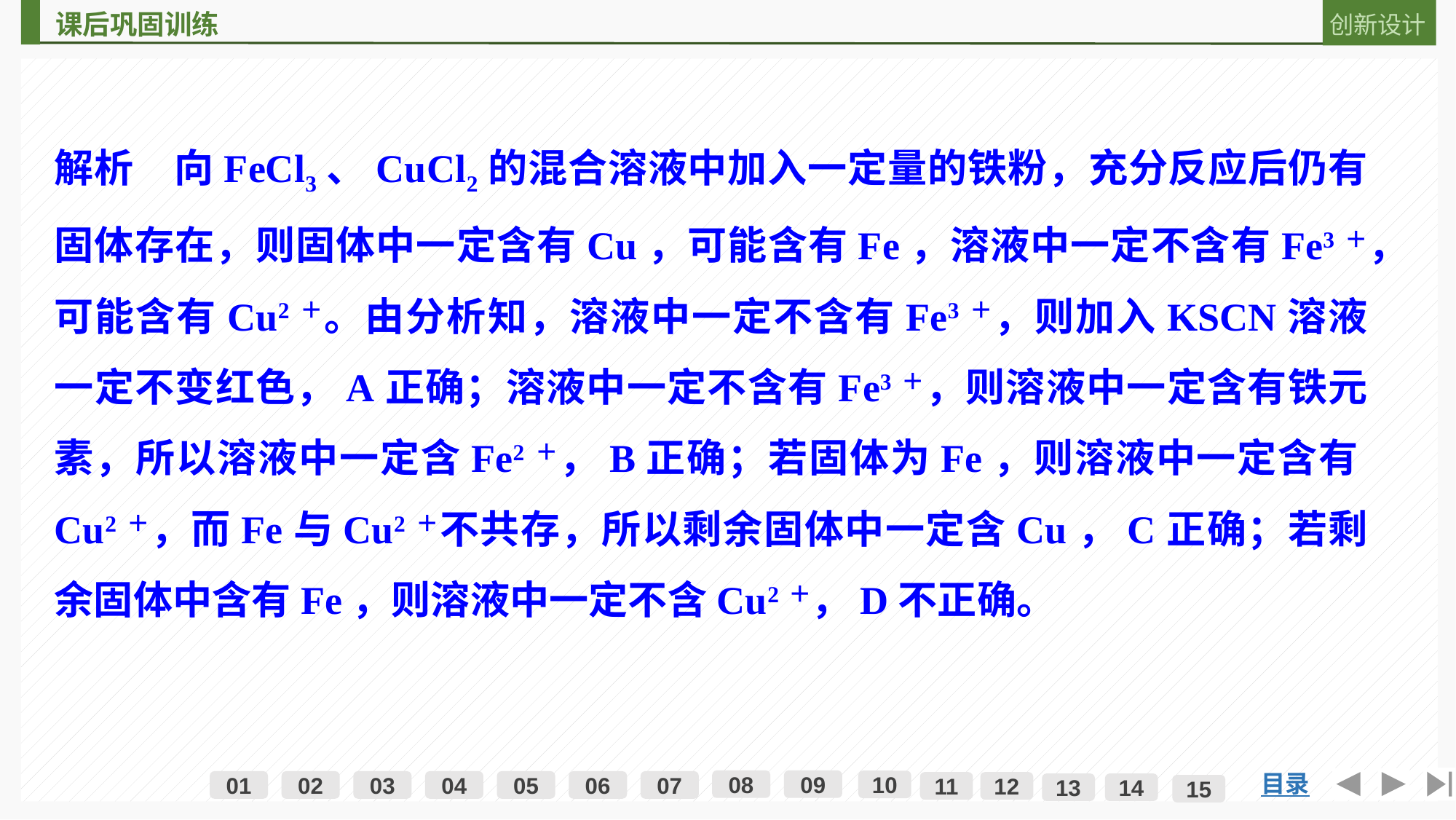

解析　向FeCl3、CuCl2的混合溶液中加入一定量的铁粉，充分反应后仍有固体存在，则固体中一定含有Cu，可能含有Fe，溶液中一定不含有Fe3＋，可能含有Cu2＋。由分析知，溶液中一定不含有Fe3＋，则加入KSCN溶液一定不变红色，A正确；溶液中一定不含有Fe3＋，则溶液中一定含有铁元素，所以溶液中一定含Fe2＋，B正确；若固体为Fe，则溶液中一定含有Cu2＋，而Fe与Cu2＋不共存，所以剩余固体中一定含Cu，C正确；若剩余固体中含有Fe，则溶液中一定不含Cu2＋，D不正确。